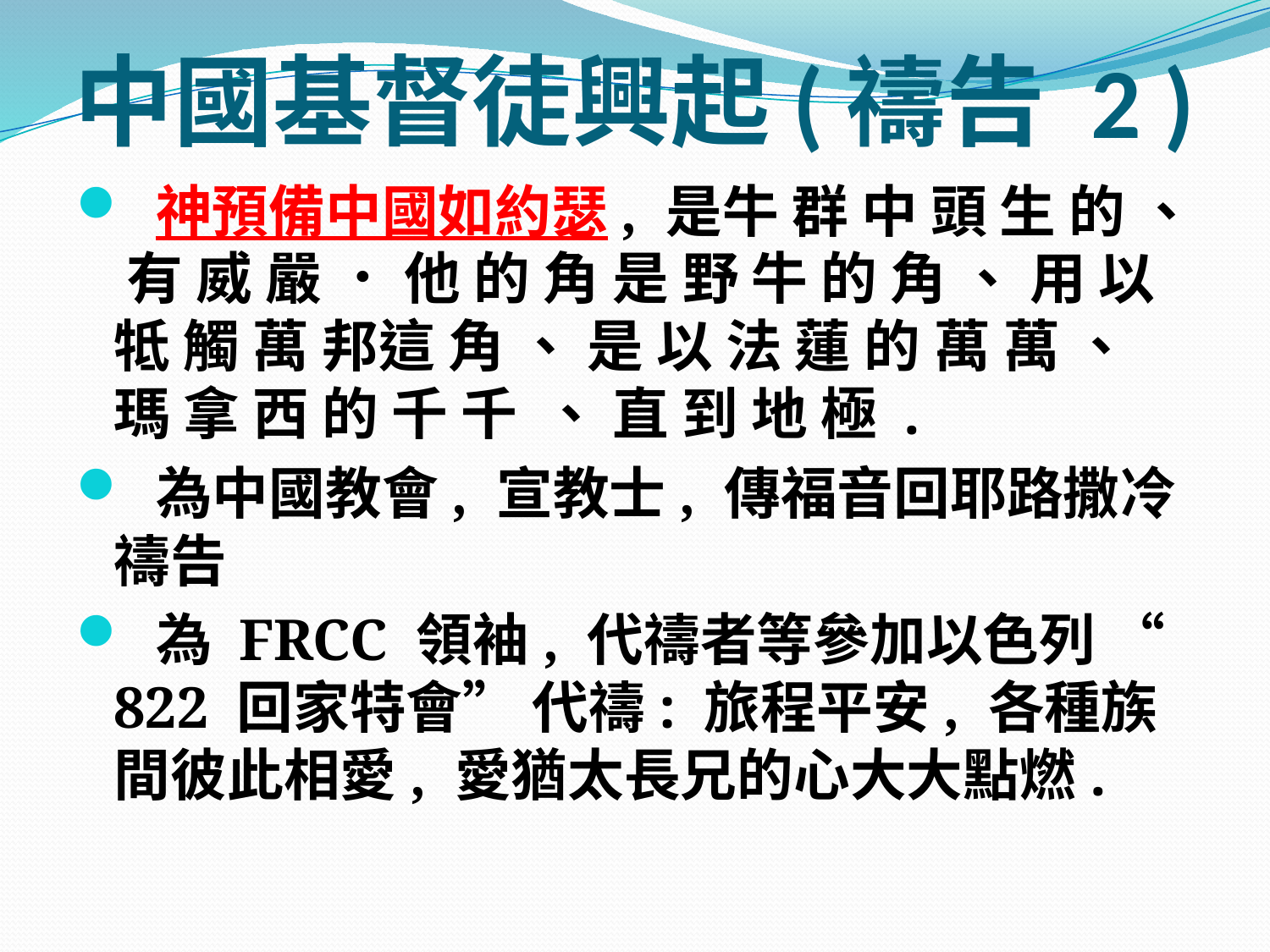

# 中國基督徒興起(禱告 2 )
 神預備中國如約瑟, 是牛 群 中 頭 生 的 、 有 威 嚴 ． 他 的 角 是 野 牛 的 角 、 用 以 牴 觸 萬 邦這 角 、 是 以 法 蓮 的 萬 萬 、 瑪 拿 西 的 千 千  、 直 到 地 極 .
 為中國教會, 宣教士, 傳福音回耶路撒冷禱告
 為 FRCC 領袖, 代禱者等參加以色列 “822 回家特會” 代禱: 旅程平安, 各種族間彼此相愛, 愛猶太長兄的心大大點燃.